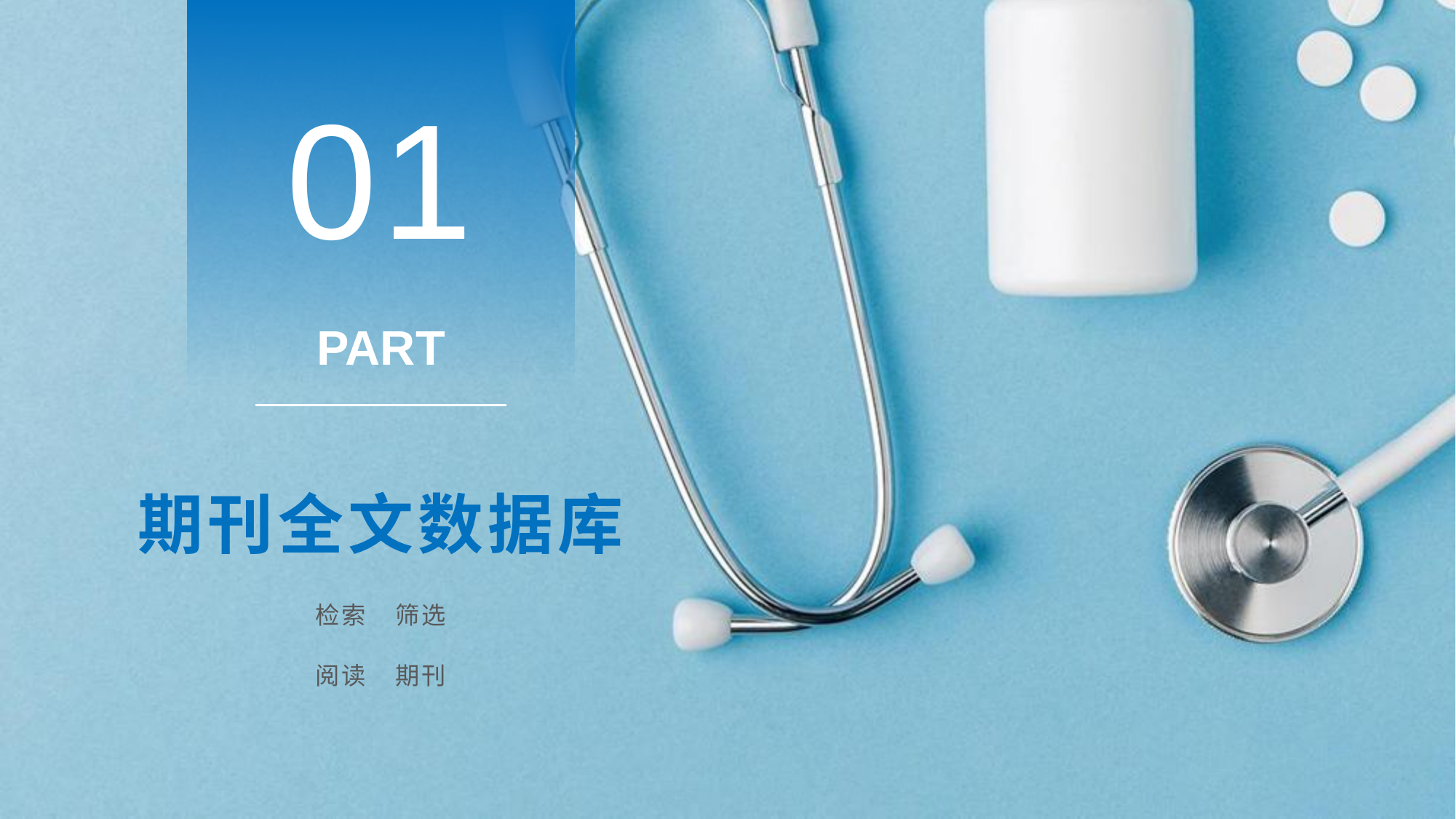

01
PART
# 期刊全文数据库
检索
筛选
阅读
期刊